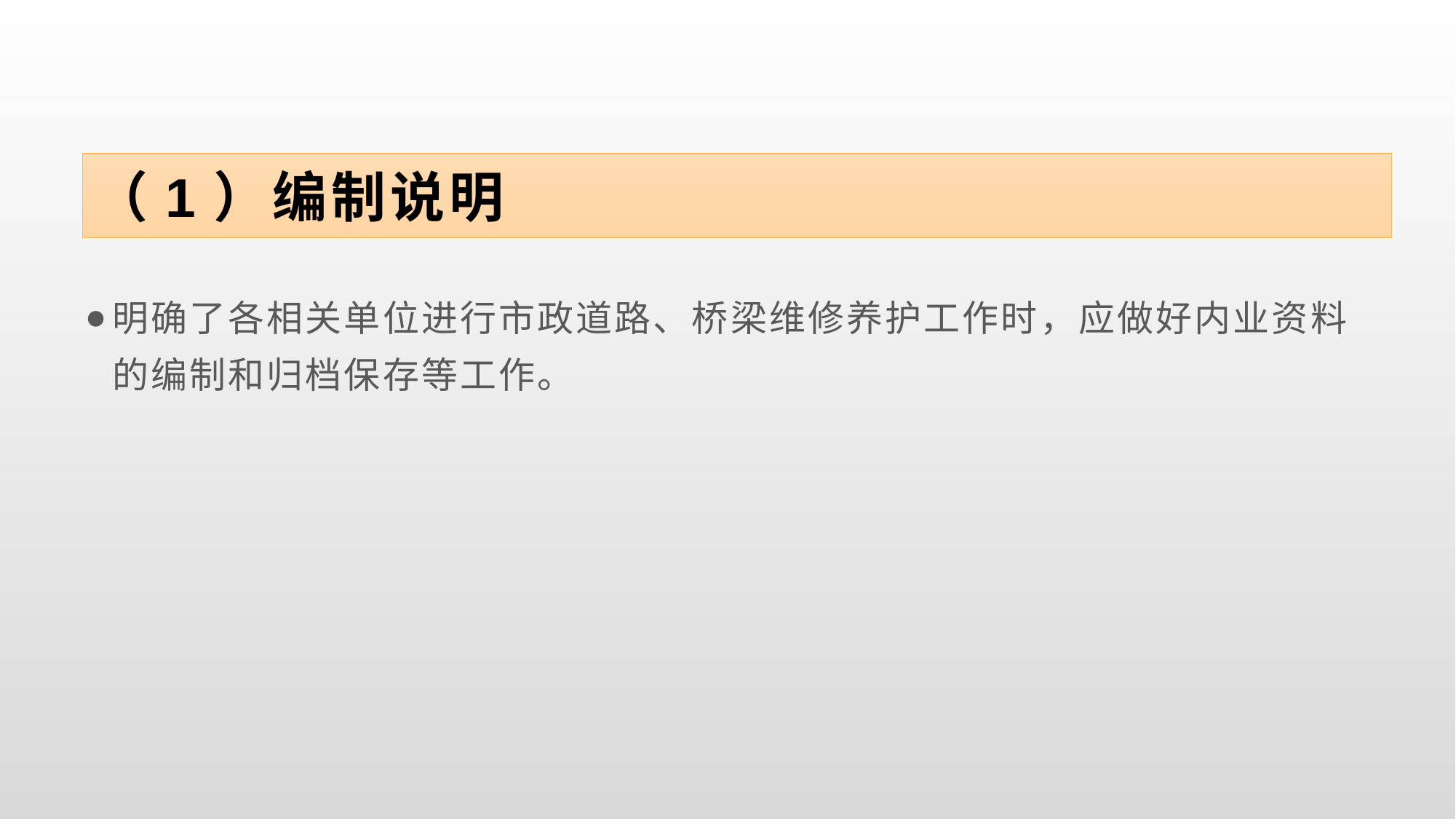

# （1）编制说明
明确了各相关单位进行市政道路、桥梁维修养护工作时，应做好内业资料的编制和归档保存等工作。